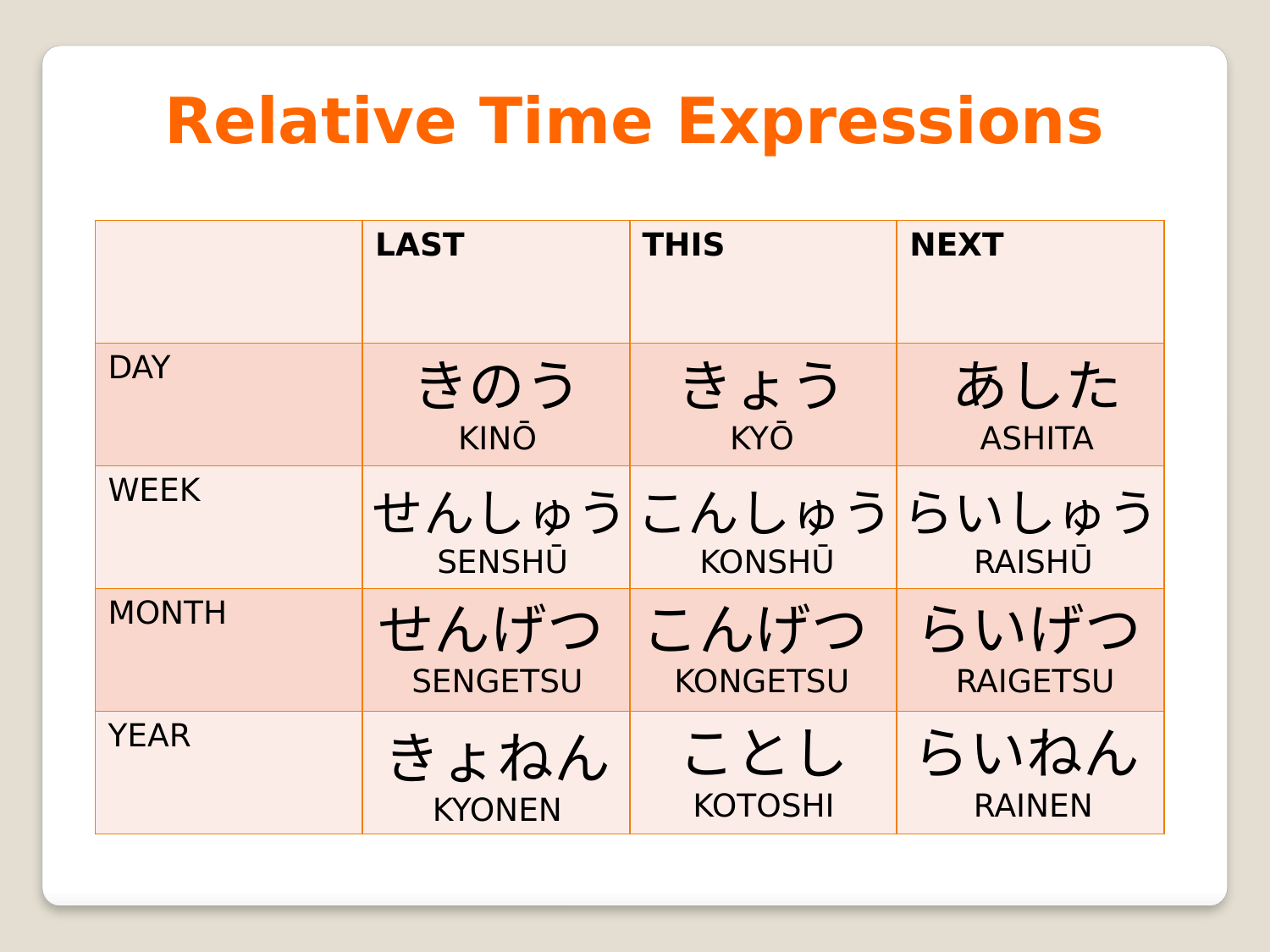

Relative Time Expressions
|  | LAST | THIS | NEXT |
| --- | --- | --- | --- |
| DAY |  |  |  |
| WEEK |  |  |  |
| MONTH |  |  |  |
| YEAR |  |  |  |
きのう
KINŌ
きょう
KYŌ
あした
ASHITA
せんしゅうSENSHŪ
こんしゅうKONSHŪ
らいしゅうRAISHŪ
せんげつSENGETSU
こんげつKONGETSU
らいげつRAIGETSU
ことし
KOTOSHI
らいねんRAINEN
きょねん
KYONEN